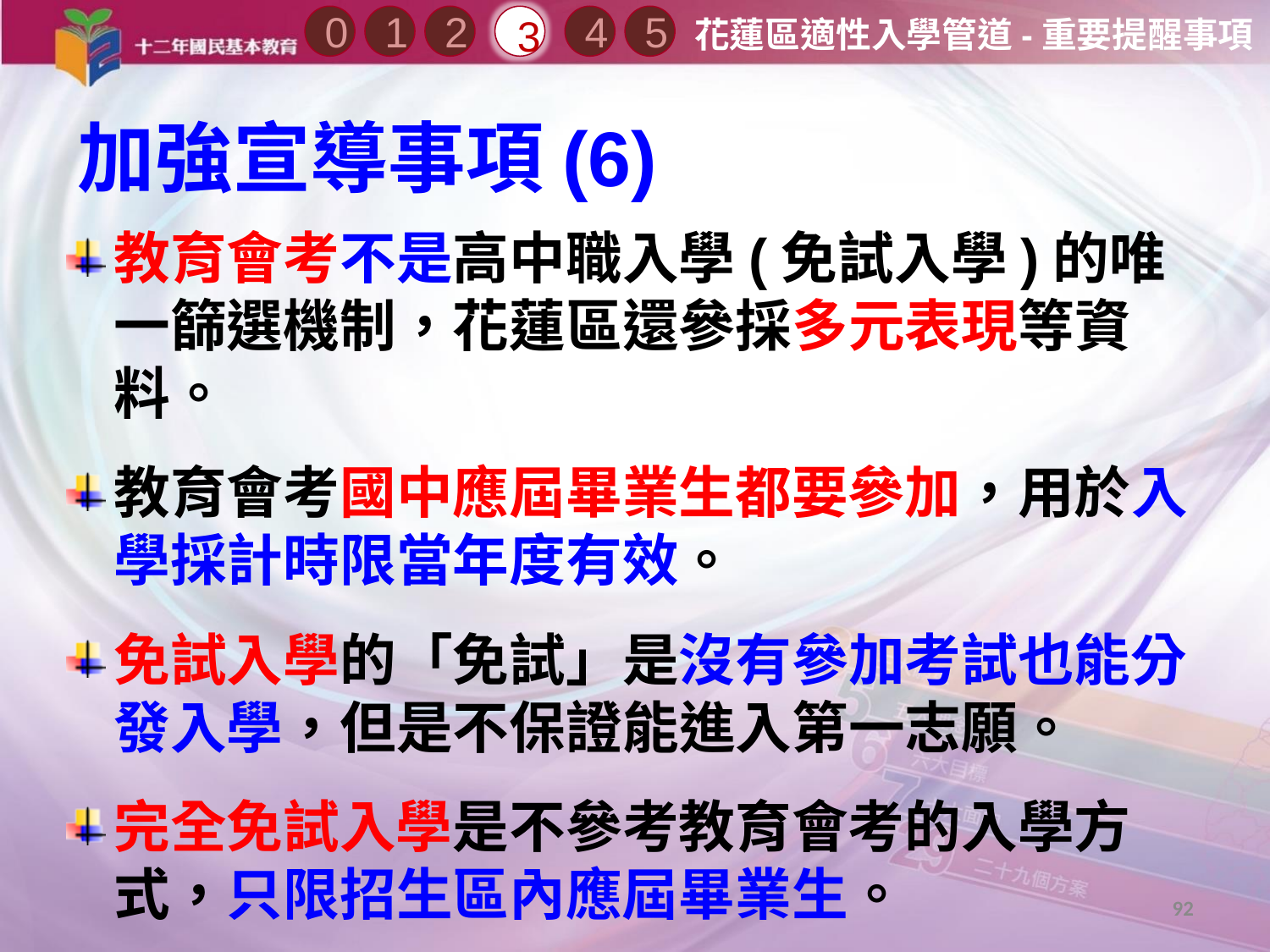

0
2
3
1
4
5
花蓮區適性入學管道-重要提醒事項
# 加強宣導事項(6)
教育會考不是高中職入學(免試入學)的唯一篩選機制，花蓮區還參採多元表現等資料。
教育會考國中應屆畢業生都要參加，用於入學採計時限當年度有效。
免試入學的「免試」是沒有參加考試也能分發入學，但是不保證能進入第一志願。
完全免試入學是不參考教育會考的入學方式，只限招生區內應屆畢業生。

92